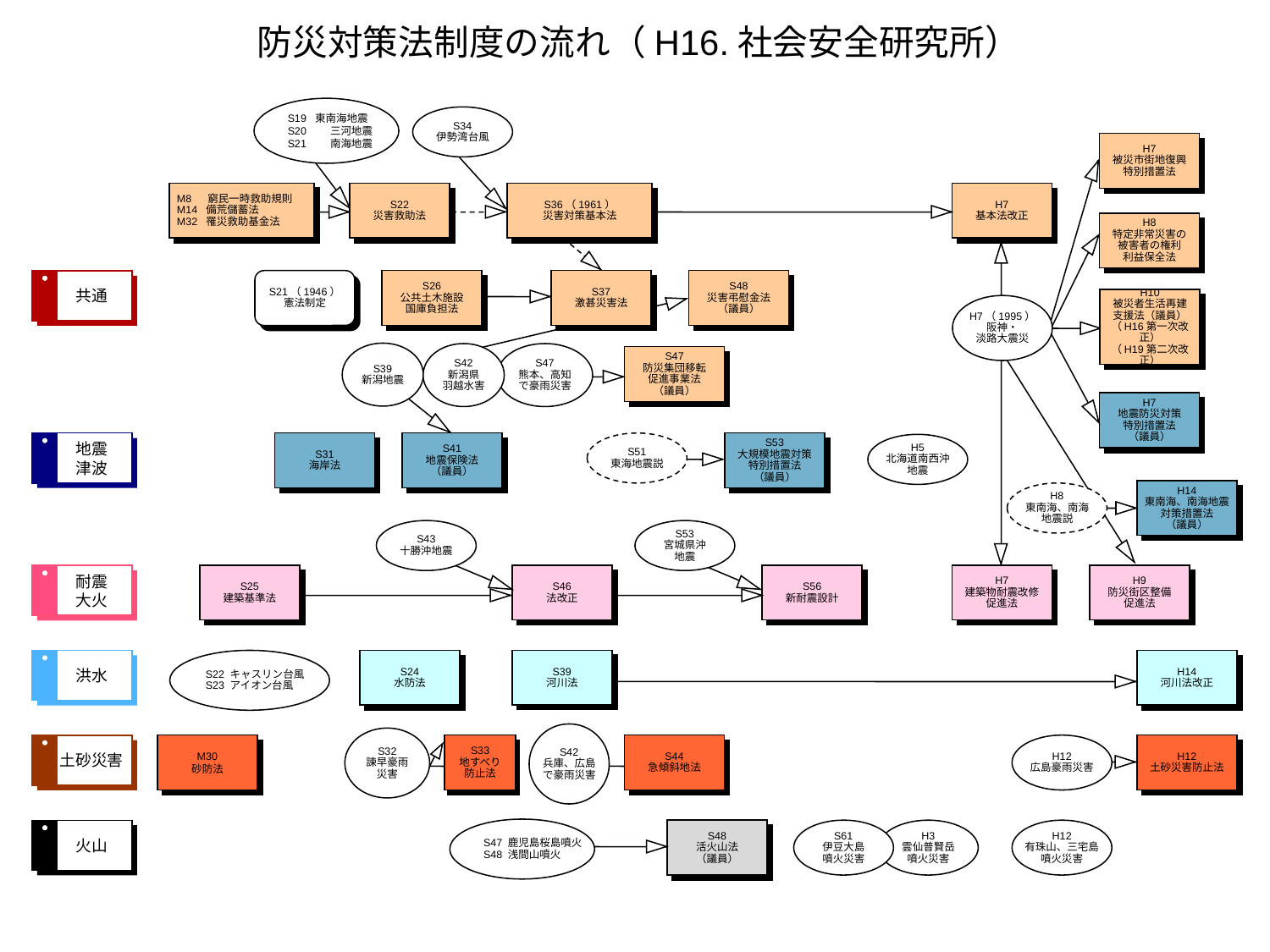

防災対策法制度の流れ（H16.社会安全研究所）
S19  東南海地震
S20　　三河地震
S21　　南海地震
S34
伊勢湾台風
H7
被災市街地復興
特別措置法

M8 　窮民一時救助規則
M14  備荒儲蓄法
M32  罹災救助基金法

S22
災害救助法

S36（1961）
災害対策基本法

H7
基本法改正

H8
特定非常災害の
被害者の権利
利益保全法

共通

S21（1946）
憲法制定

S26
公共土木施設
国庫負担法

S37
激甚災害法

S48
災害弔慰金法
（議員）

H10
被災者生活再建
支援法（議員）
（H16第一次改正）
（H19第二次改正）

H7（1995）
阪神・
淡路大震災

S39
新潟地震
S42
新潟県
羽越水害
S47
熊本、高知
で豪雨災害
S47
防災集団移転
促進事業法
（議員）

H7
地震防災対策
特別措置法
（議員）

地震
津波

S31
海岸法

S41
地震保険法
（議員）

S51
東海地震説
S53
大規模地震対策
特別措置法
（議員）

H5
北海道南西沖
地震

H14
東南海、南海地震
対策措置法
（議員）

H8
東南海、南海
地震説

S43
十勝沖地震
S53
宮城県沖
地震
S25
建築基準法

S46
法改正

S56
新耐震設計

H7
建築物耐震改修
促進法

H9
防災街区整備
促進法

耐震
大火

洪水

S22 キャスリン台風
S23 アイオン台風
S24
水防法

S39
河川法

H14
河川法改正

S42
兵庫、広島
で豪雨災害
S32
諫早豪雨
災害

土砂災害

M30
砂防法

S33
地すべり
防止法

S44
急傾斜地法

H12
広島豪雨災害
H12
土砂災害防止法

S47 鹿児島桜島噴火
S48 浅間山噴火

火山

S48
活火山法
（議員）

S61
伊豆大島
噴火災害
H3
雲仙普賢岳
噴火災害
H12
有珠山、三宅島
噴火災害